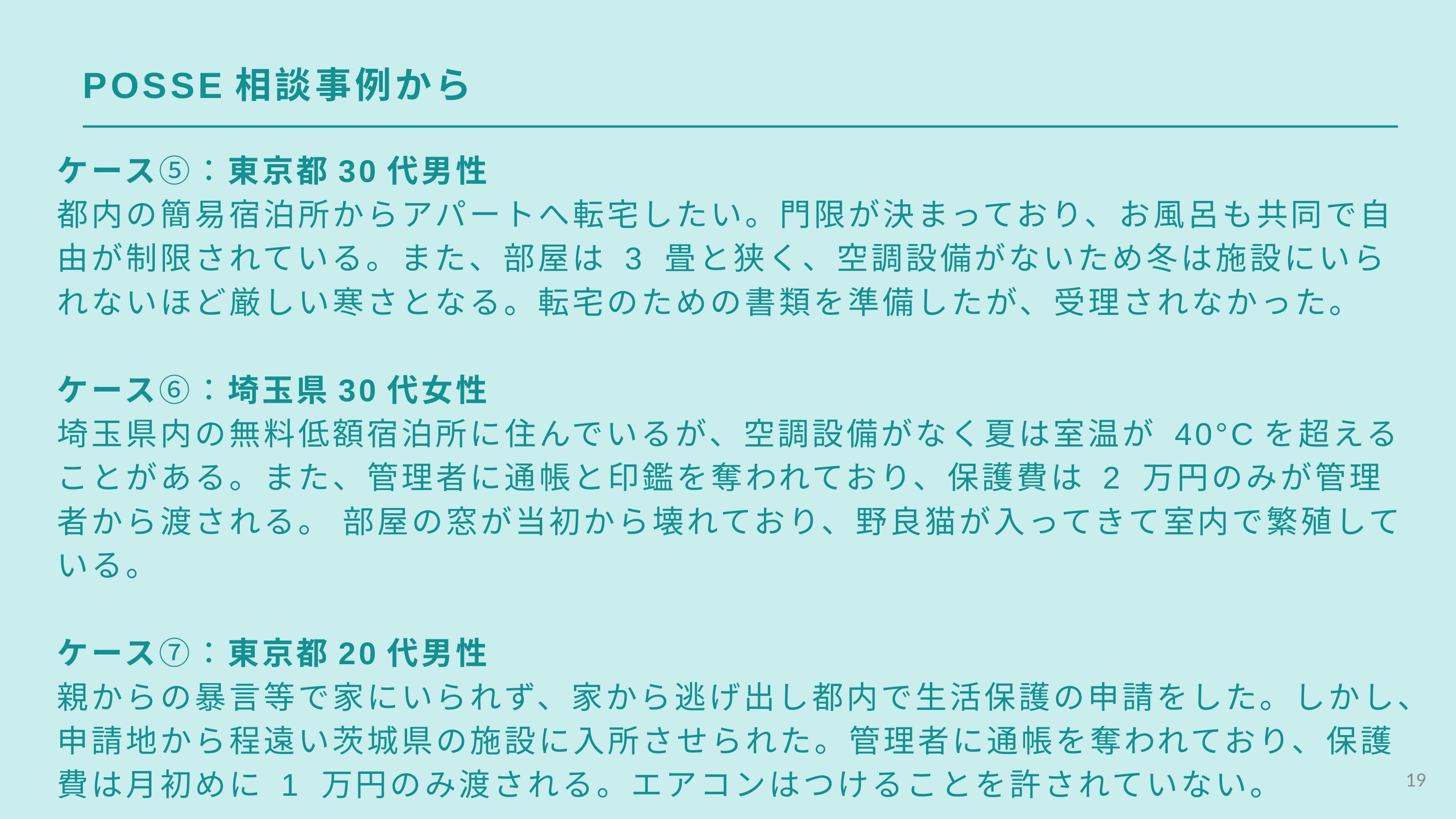

POSSE相談事例から

ケース⑤：東京都30代男性
都内の簡易宿泊所からアパートへ転宅したい。門限が決まっており、お風呂も共同で自由が制限されている。また、部屋は 3 畳と狭く、空調設備がないため冬は施設にいられないほど厳しい寒さとなる。転宅のための書類を準備したが、受理されなかった。

ケース⑥：埼玉県30代女性
埼玉県内の無料低額宿泊所に住んでいるが、空調設備がなく夏は室温が 40°Cを超えることがある。また、管理者に通帳と印鑑を奪われており、保護費は 2 万円のみが管理者から渡される。 部屋の窓が当初から壊れており、野良猫が入ってきて室内で繁殖している。

ケース⑦：東京都20代男性
親からの暴言等で家にいられず、家から逃げ出し都内で生活保護の申請をした。しかし、申請地から程遠い茨城県の施設に入所させられた。管理者に通帳を奪われており、保護費は月初めに 1 万円のみ渡される。エアコンはつけることを許されていない。
19